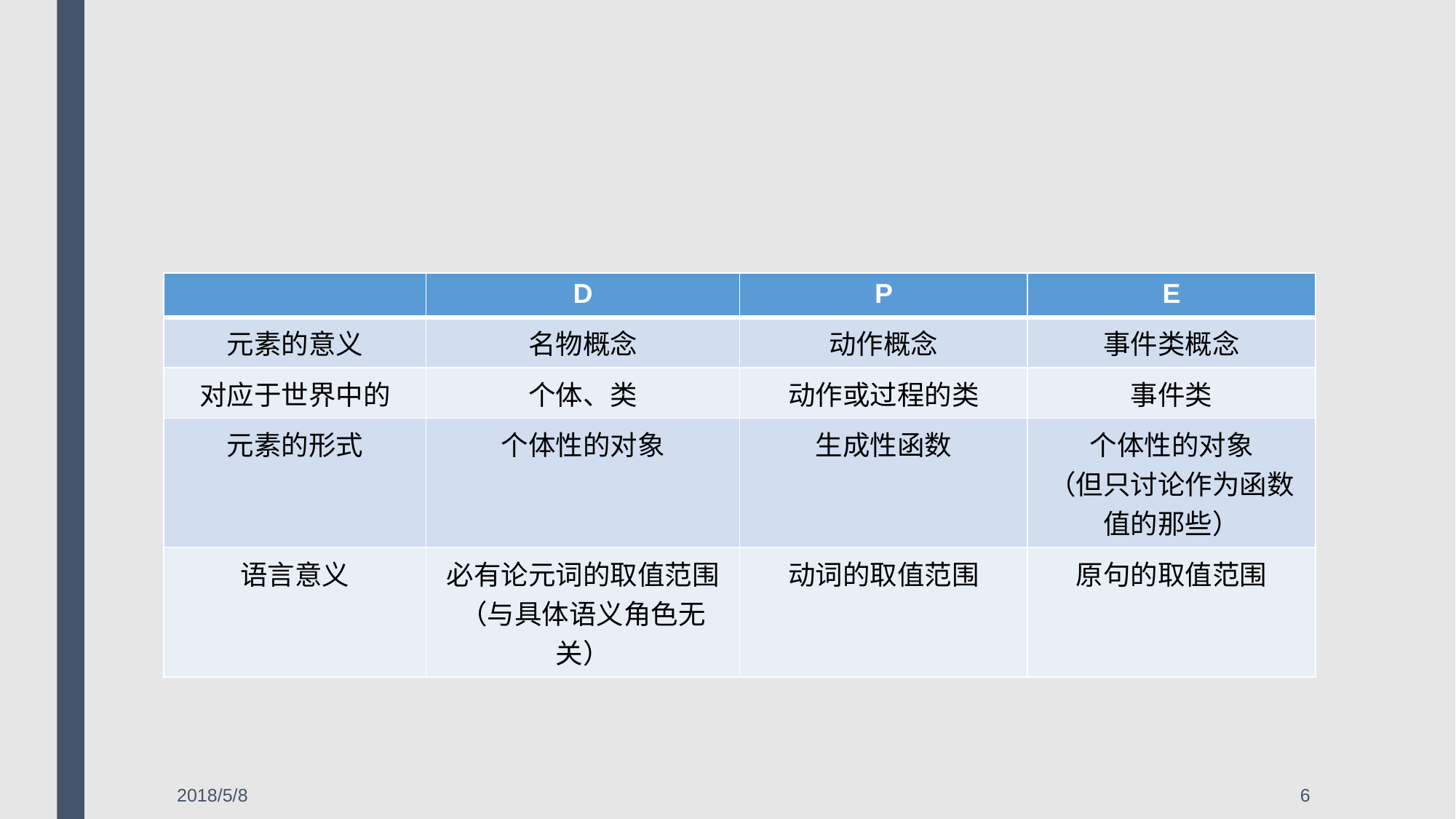

#
|  | D | P | E |
| --- | --- | --- | --- |
| 元素的意义 | 名物概念 | 动作概念 | 事件类概念 |
| 对应于世界中的 | 个体、类 | 动作或过程的类 | 事件类 |
| 元素的形式 | 个体性的对象 | 生成性函数 | 个体性的对象 （但只讨论作为函数值的那些） |
| 语言意义 | 必有论元词的取值范围（与具体语义角色无关） | 动词的取值范围 | 原句的取值范围 |
2018/5/8
6